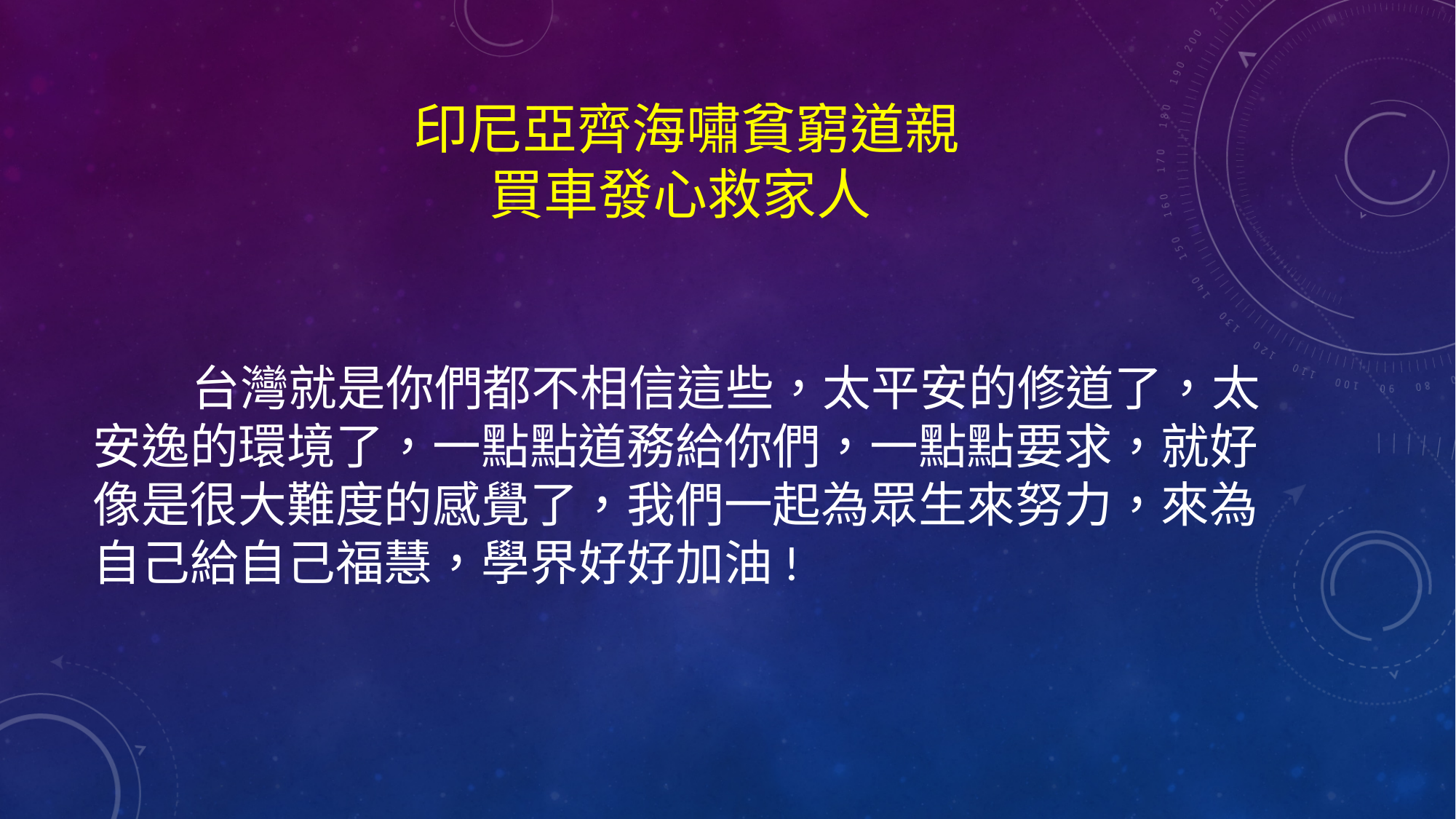

# 印尼亞齊海嘯貧窮道親 買車發心救家人
        台灣就是你們都不相信這些，太平安的修道了，太安逸的環境了，一點點道務給你們，一點點要求，就好像是很大難度的感覺了，我們一起為眾生來努力，來為自己給自己福慧，學界好好加油!